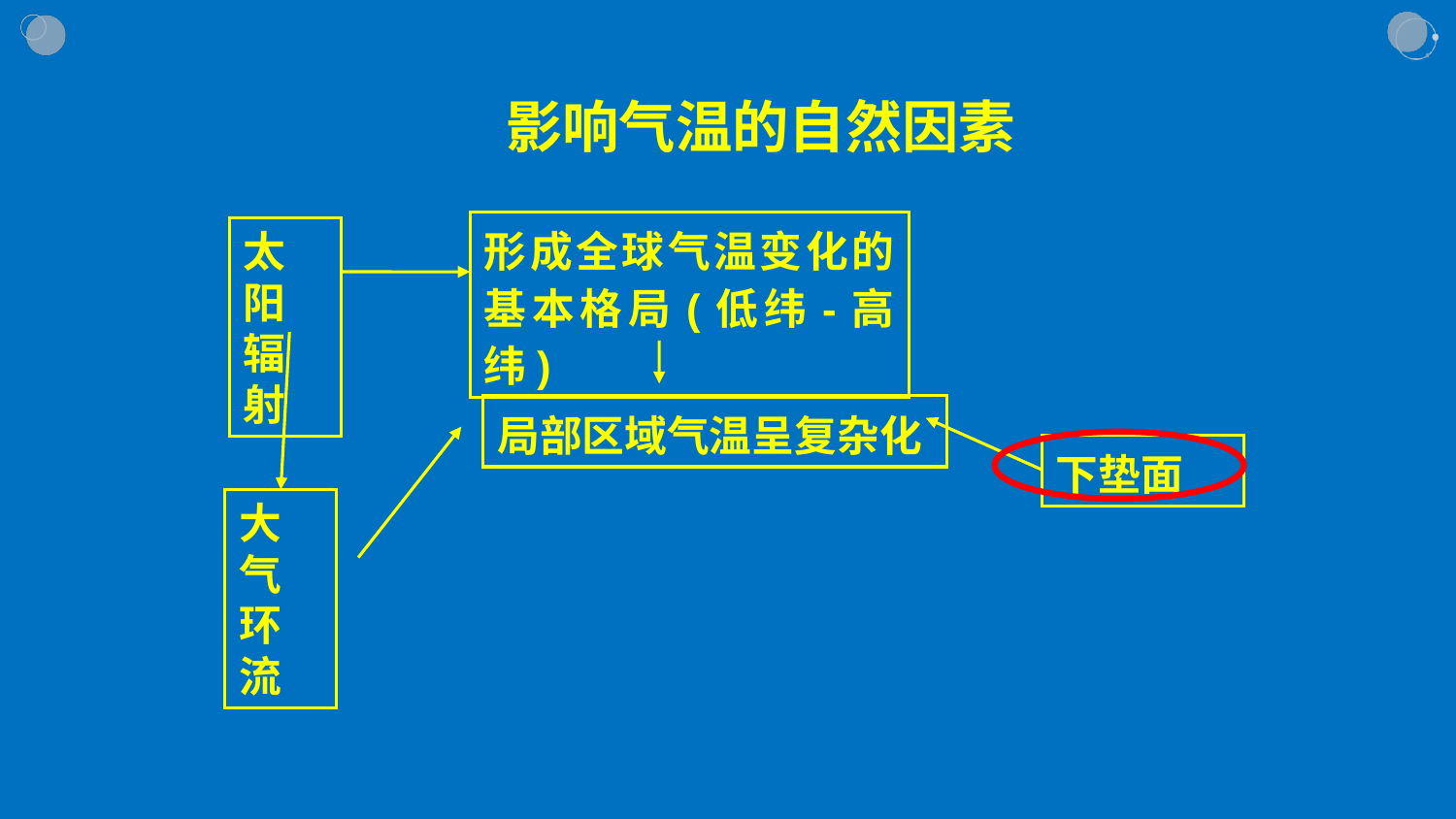

影响气温的自然因素
形成全球气温变化的基本格局(低纬-高纬)
太阳辐射

局部区域气温呈复杂化

下垫面
大气环流